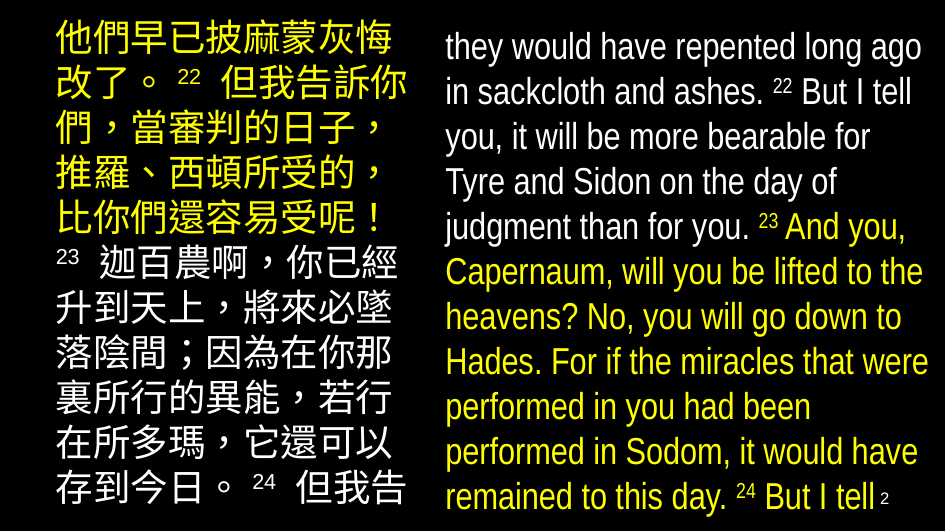

他們早已披麻蒙灰悔改了。22 但我告訴你們，當審判的日子，推羅、西頓所受的，比你們還容易受呢！23 迦百農啊，你已經升到天上，將來必墜落陰間；因為在你那裏所行的異能，若行在所多瑪，它還可以存到今日。24 但我告
they would have repented long ago in sackcloth and ashes. 22 But I tell you, it will be more bearable for Tyre and Sidon on the day of judgment than for you. 23 And you, Capernaum, will you be lifted to the heavens? No, you will go down to Hades. For if the miracles that were performed in you had been performed in Sodom, it would have remained to this day. 24 But I tell
2